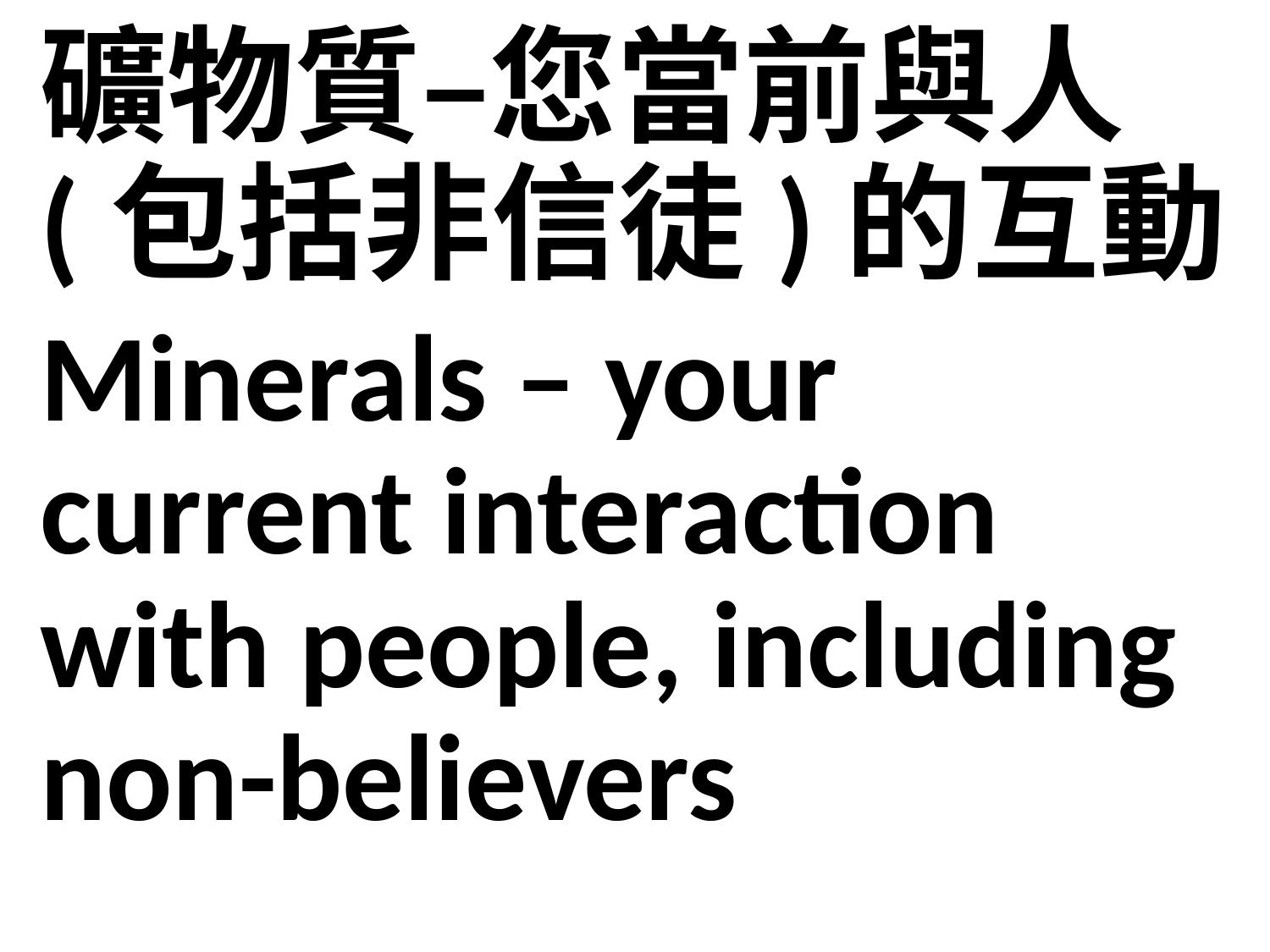

礦物質–您當前與人(包括非信徒)的互動
Minerals – your current interaction with people, including non-believers